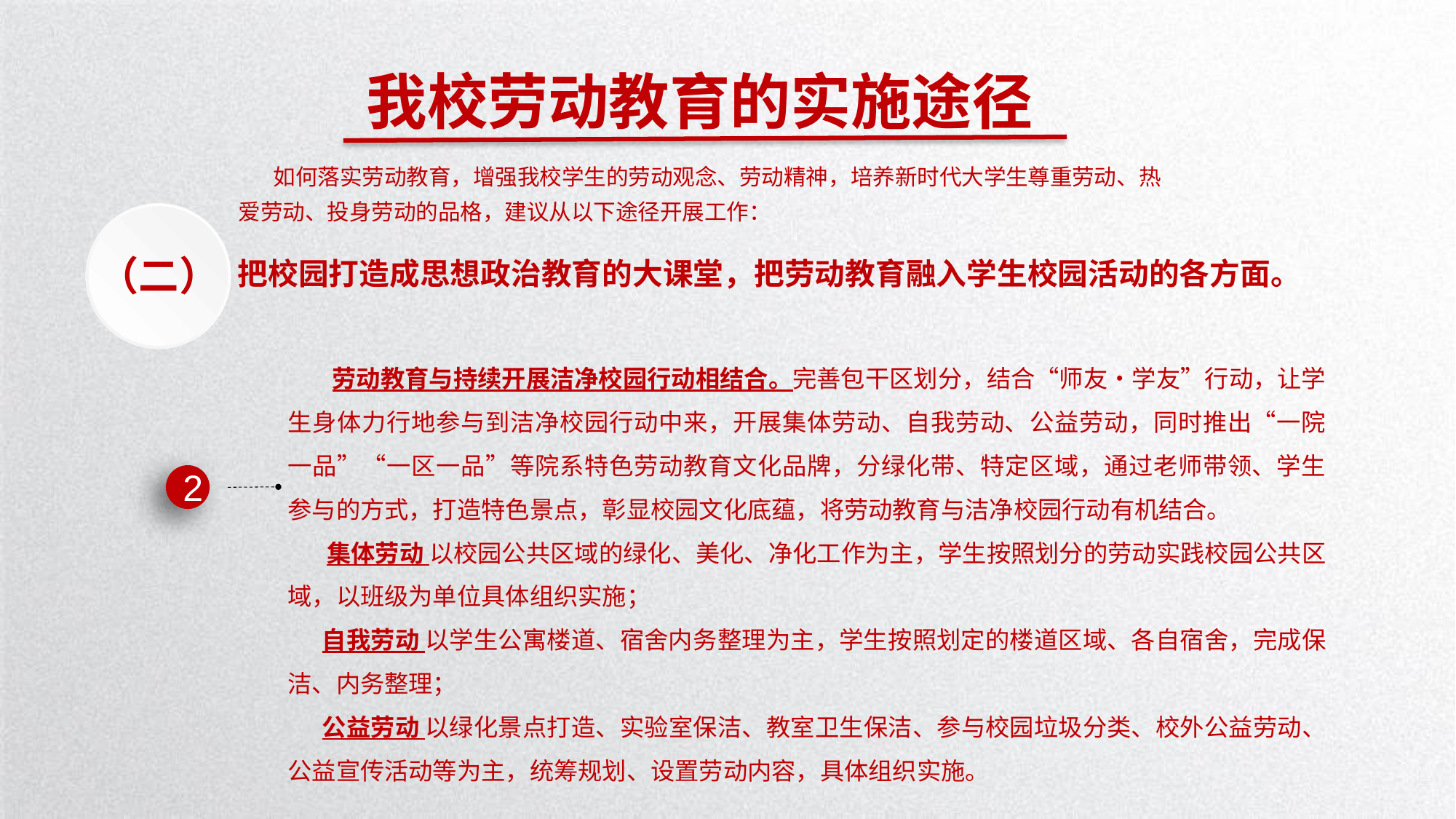

我校劳动教育的实施途径
      如何落实劳动教育，增强我校学生的劳动观念、劳动精神，培养新时代大学生尊重劳动、热爱劳动、投身劳动的品格，建议从以下途径开展工作：

（二）
把校园打造成思想政治教育的大课堂，把劳动教育融入学生校园活动的各方面。
       劳动教育与持续开展洁净校园行动相结合。完善包干区划分，结合“师友•学友”行动，让学生身体力行地参与到洁净校园行动中来，开展集体劳动、自我劳动、公益劳动，同时推出“一院一品”“一区一品”等院系特色劳动教育文化品牌，分绿化带、特定区域，通过老师带领、学生参与的方式，打造特色景点，彰显校园文化底蕴，将劳动教育与洁净校园行动有机结合。
      集体劳动 以校园公共区域的绿化、美化、净化工作为主，学生按照划分的劳动实践校园公共区域，以班级为单位具体组织实施；
     自我劳动 以学生公寓楼道、宿舍内务整理为主，学生按照划定的楼道区域、各自宿舍，完成保洁、内务整理；
     公益劳动 以绿化景点打造、实验室保洁、教室卫生保洁、参与校园垃圾分类、校外公益劳动、公益宣传活动等为主，统筹规划、设置劳动内容，具体组织实施。
2